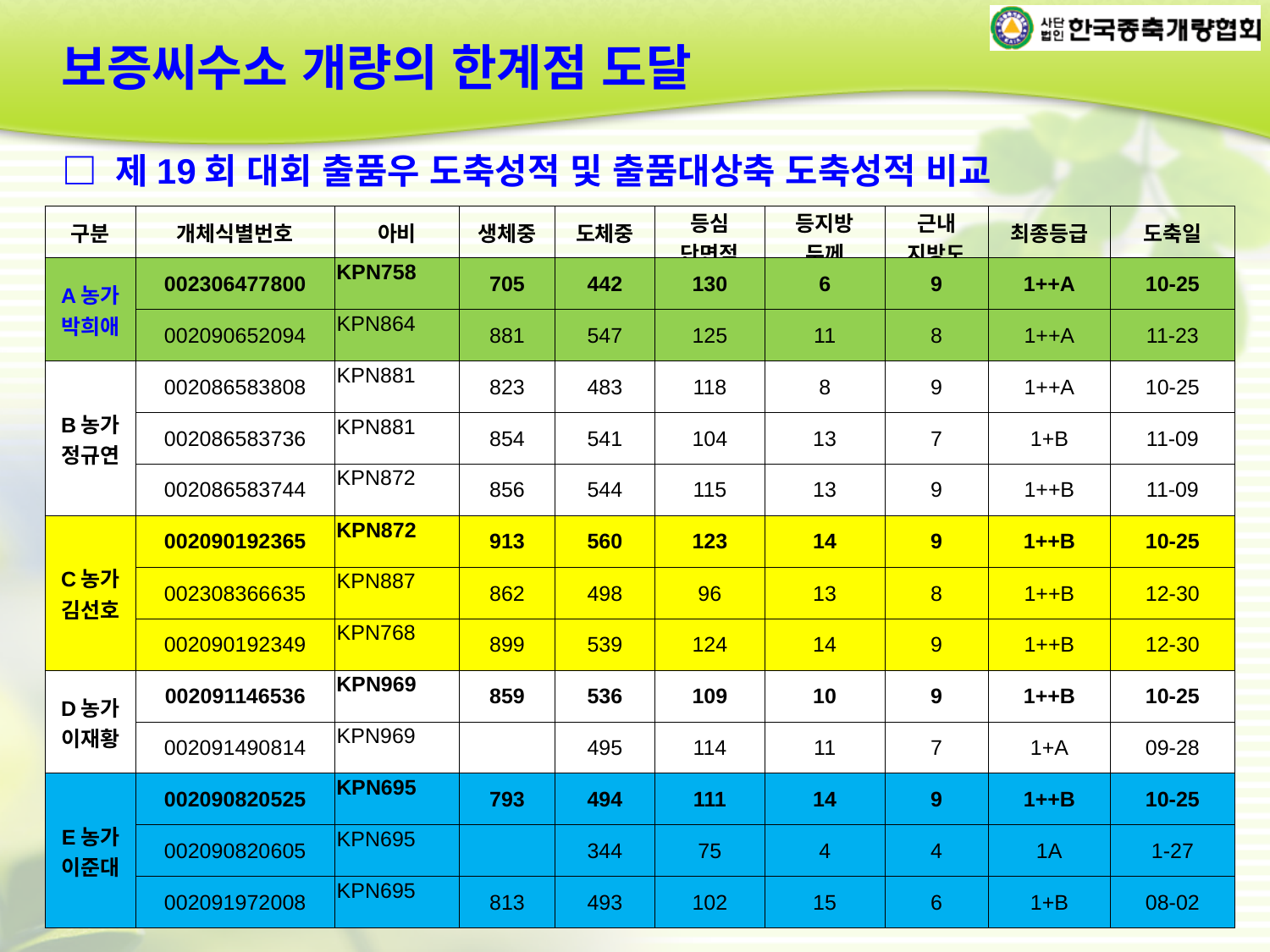

보증씨수소 개량의 한계점 도달
□ 제19회 대회 출품우 도축성적 및 출품대상축 도축성적 비교
| 구분 | 개체식별번호 | 아비 | 생체중 | 도체중 | 등심 단면적 | 등지방 두께 | 근내 지방도 | 최종등급 | 도축일 |
| --- | --- | --- | --- | --- | --- | --- | --- | --- | --- |
| A농가 박희애 | 002306477800 | KPN758 | 705 | 442 | 130 | 6 | 9 | 1++A | 10-25 |
|  | 002090652094 | KPN864 | 881 | 547 | 125 | 11 | 8 | 1++A | 11-23 |
| B농가 정규연 | 002086583808 | KPN881 | 823 | 483 | 118 | 8 | 9 | 1++A | 10-25 |
|  | 002086583736 | KPN881 | 854 | 541 | 104 | 13 | 7 | 1+B | 11-09 |
|  | 002086583744 | KPN872 | 856 | 544 | 115 | 13 | 9 | 1++B | 11-09 |
| C농가 김선호 | 002090192365 | KPN872 | 913 | 560 | 123 | 14 | 9 | 1++B | 10-25 |
|  | 002308366635 | KPN887 | 862 | 498 | 96 | 13 | 8 | 1++B | 12-30 |
|  | 002090192349 | KPN768 | 899 | 539 | 124 | 14 | 9 | 1++B | 12-30 |
| D농가 이재황 | 002091146536 | KPN969 | 859 | 536 | 109 | 10 | 9 | 1++B | 10-25 |
|  | 002091490814 | KPN969 |  | 495 | 114 | 11 | 7 | 1+A | 09-28 |
| E농가 이준대 | 002090820525 | KPN695 | 793 | 494 | 111 | 14 | 9 | 1++B | 10-25 |
|  | 002090820605 | KPN695 |  | 344 | 75 | 4 | 4 | 1A | 1-27 |
|  | 002091972008 | KPN695 | 813 | 493 | 102 | 15 | 6 | 1+B | 08-02 |